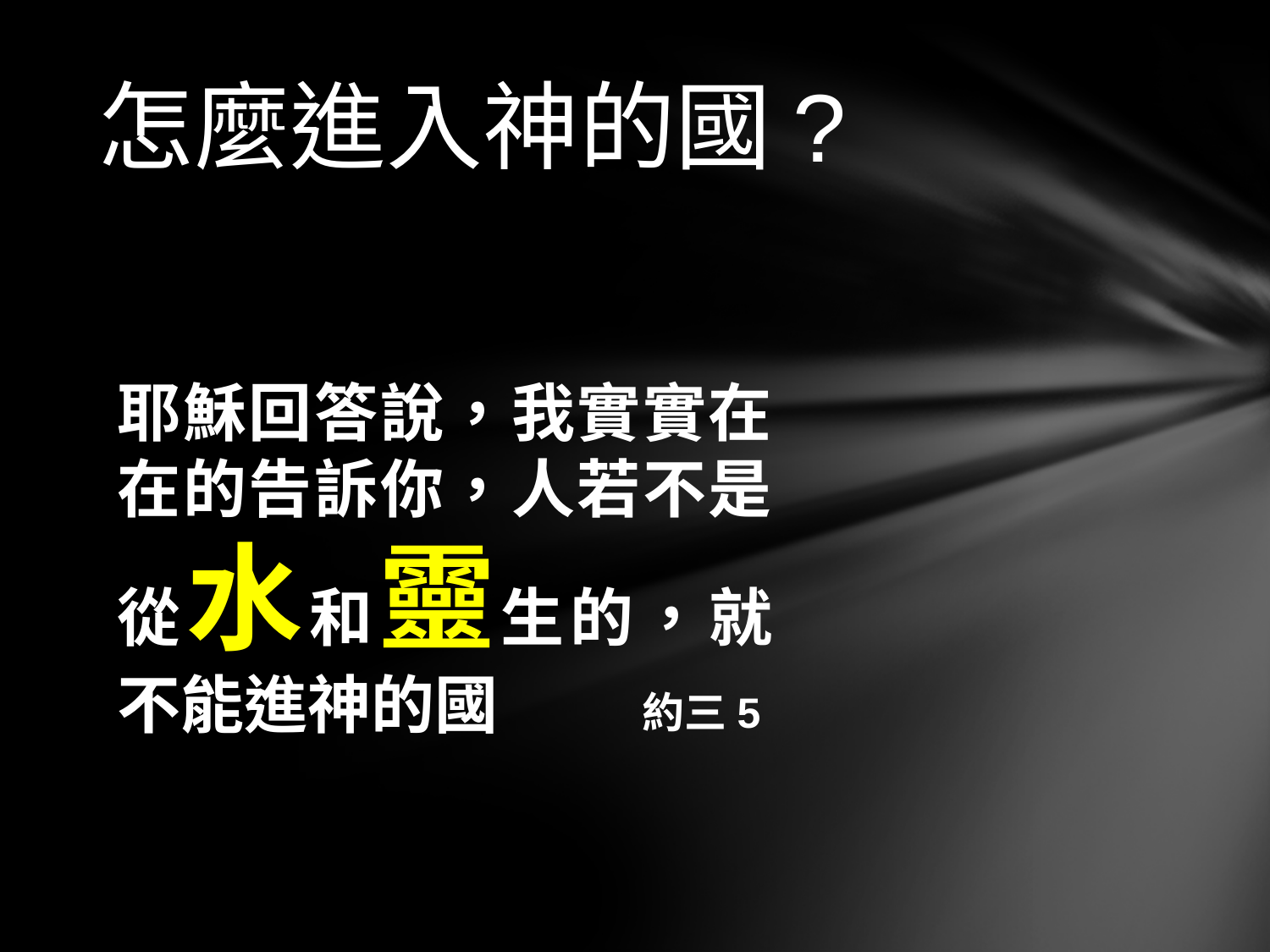

# 怎麼進入神的國?
耶穌回答說，我實實在在的告訴你，人若不是從水和靈生的，就不能進神的國          約三5